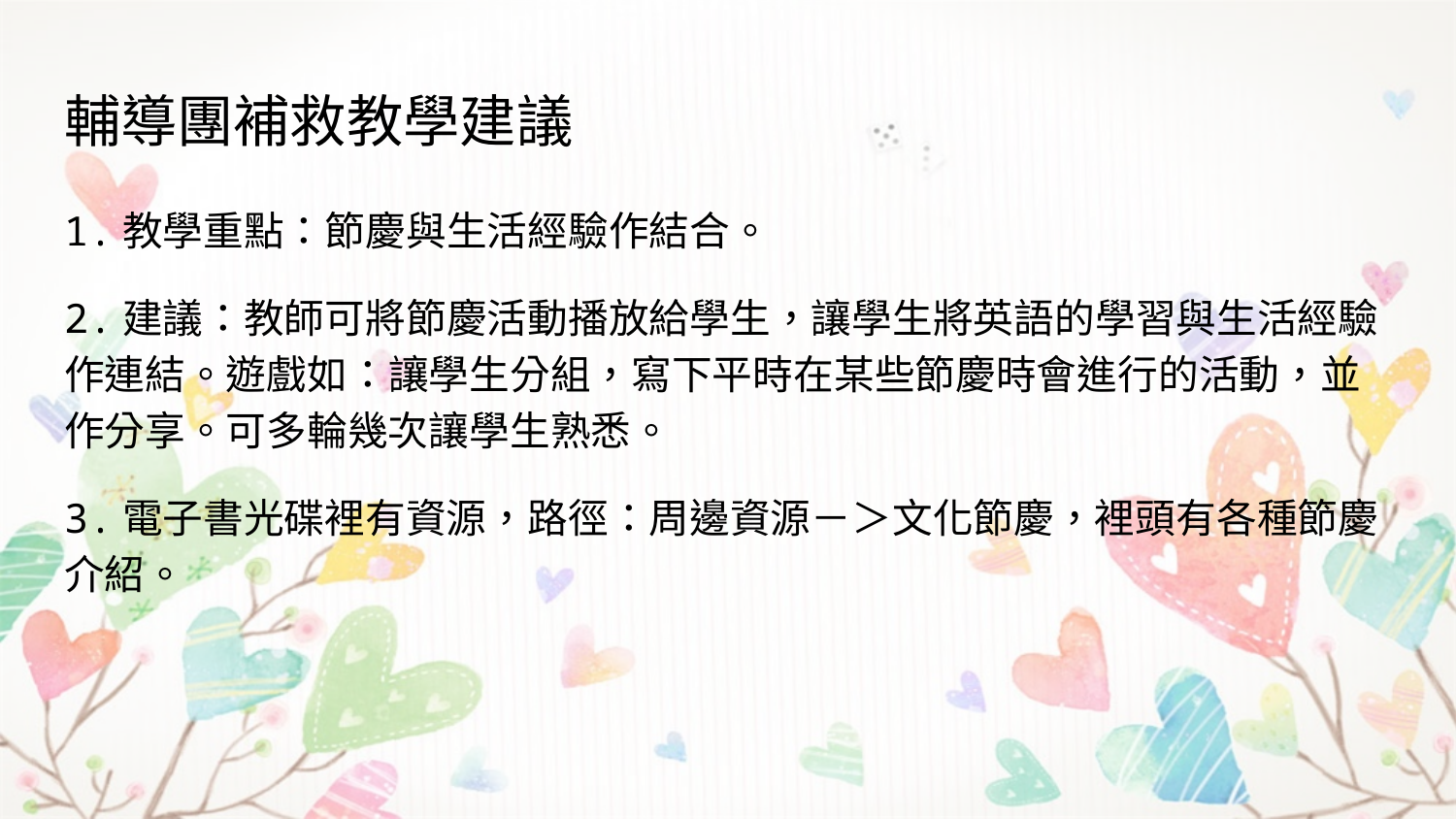

# 輔導團補救教學建議
1.教學重點：節慶與生活經驗作結合。
2.建議：教師可將節慶活動播放給學生，讓學生將英語的學習與生活經驗作連結。遊戲如：讓學生分組，寫下平時在某些節慶時會進行的活動，並作分享。可多輪幾次讓學生熟悉。
3.電子書光碟裡有資源，路徑：周邊資源－＞文化節慶，裡頭有各種節慶介紹。